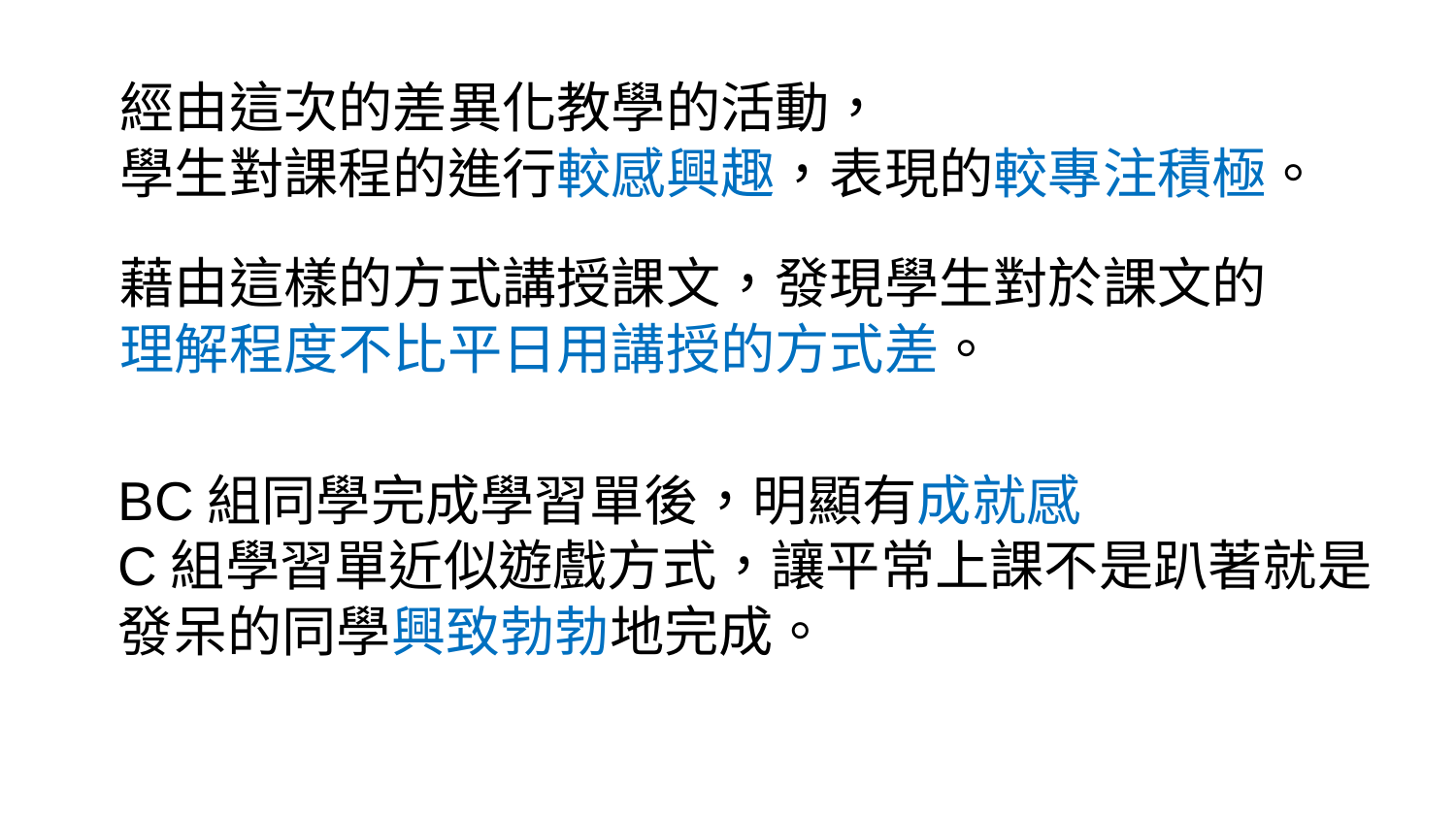

經由這次的差異化教學的活動，
學生對課程的進行較感興趣，表現的較專注積極。
藉由這樣的方式講授課文，發現學生對於課文的
理解程度不比平日用講授的方式差。
BC組同學完成學習單後，明顯有成就感
C組學習單近似遊戲方式，讓平常上課不是趴著就是
發呆的同學興致勃勃地完成。